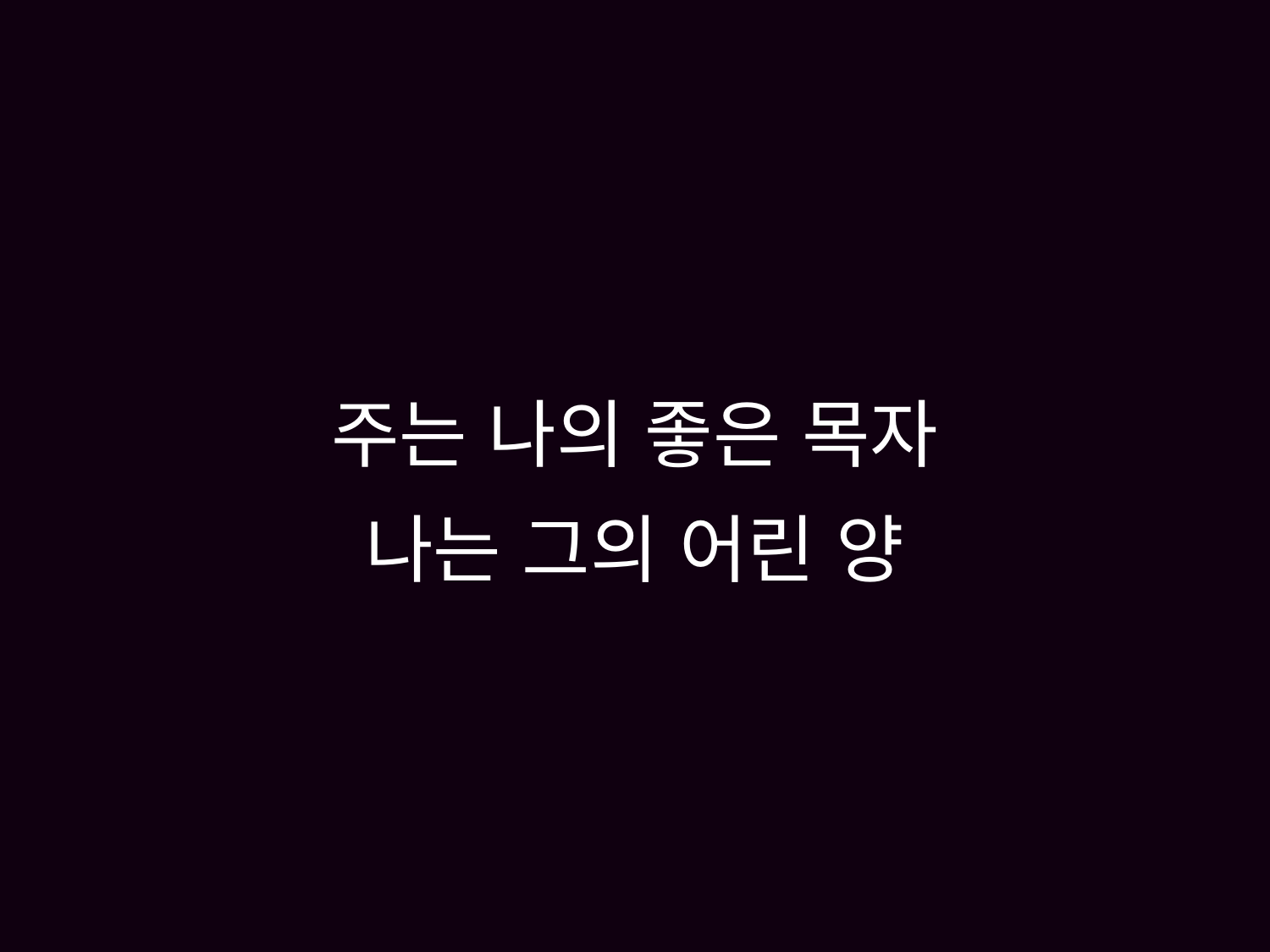

# 주는 나의 좋은 목자 나는 그의 어린 양